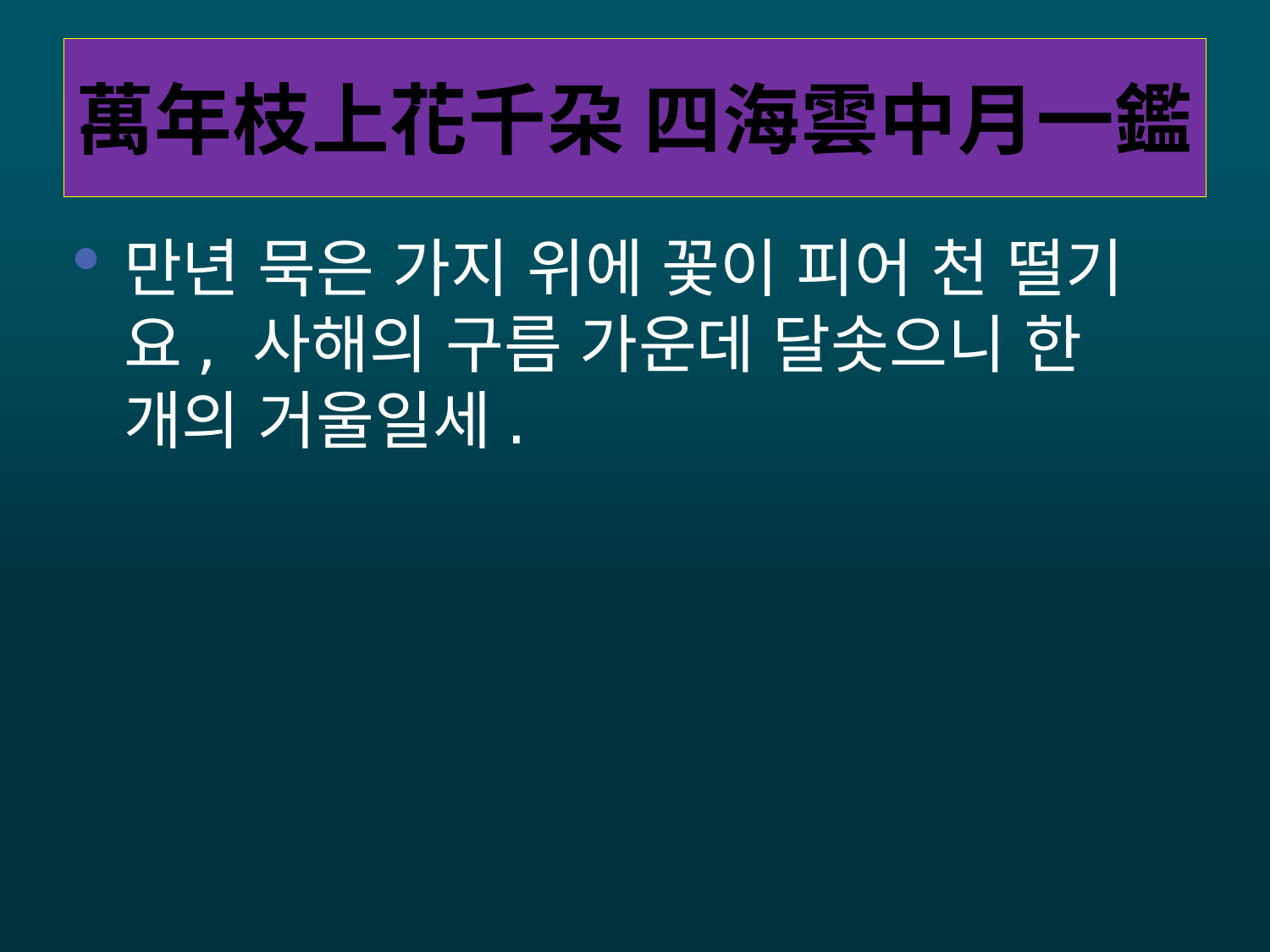

# 萬年枝上花千朶 四海雲中月一鑑
만년 묵은 가지 위에 꽃이 피어 천 떨기요, 사해의 구름 가운데 달솟으니 한 개의 거울일세.